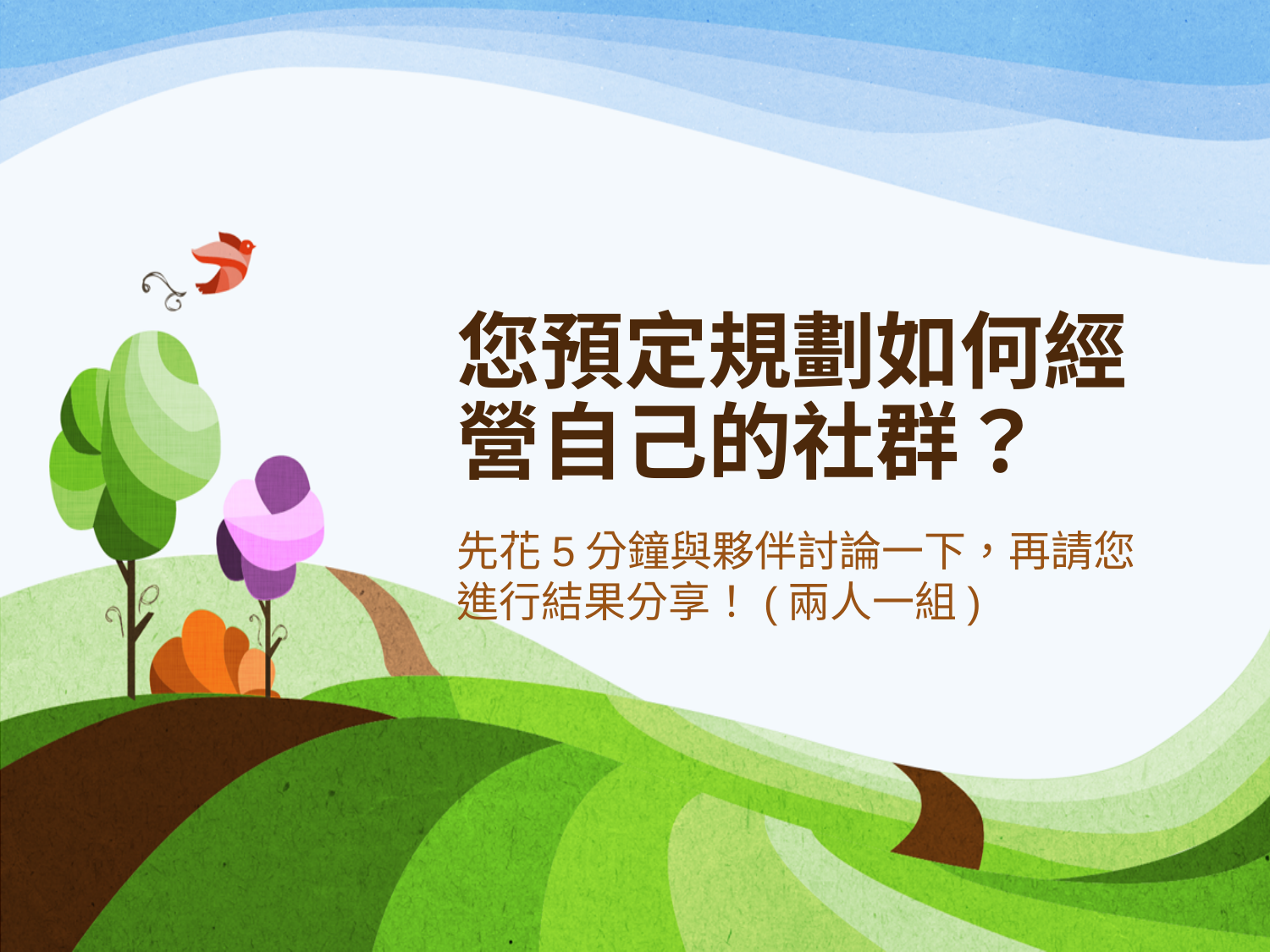

# 您預定規劃如何經營自己的社群？
先花5分鐘與夥伴討論一下，再請您進行結果分享！(兩人一組)